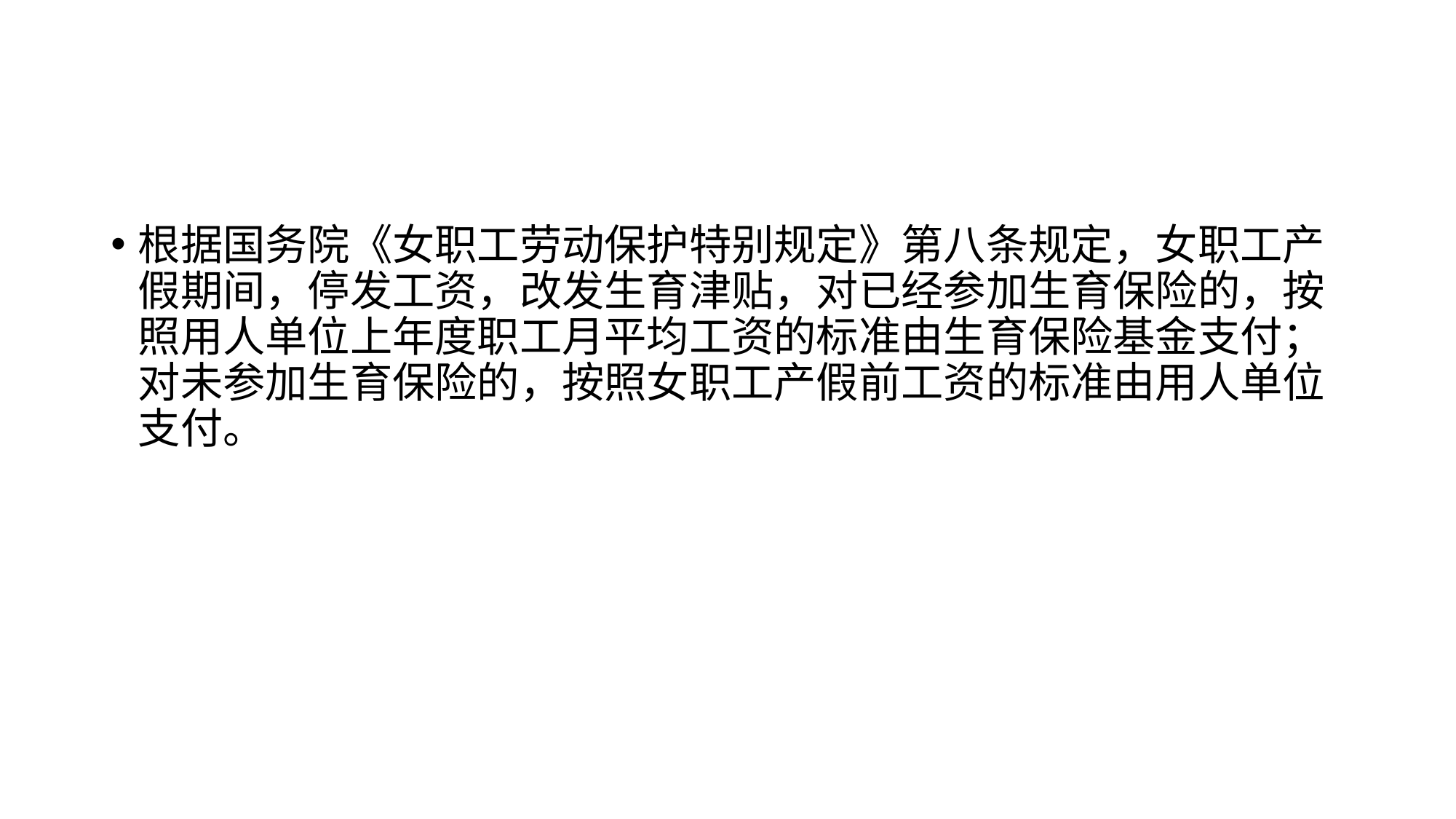

#
根据国务院《女职工劳动保护特别规定》第八条规定，女职工产假期间，停发工资，改发生育津贴，对已经参加生育保险的，按照用人单位上年度职工月平均工资的标准由生育保险基金支付；对未参加生育保险的，按照女职工产假前工资的标准由用人单位支付。